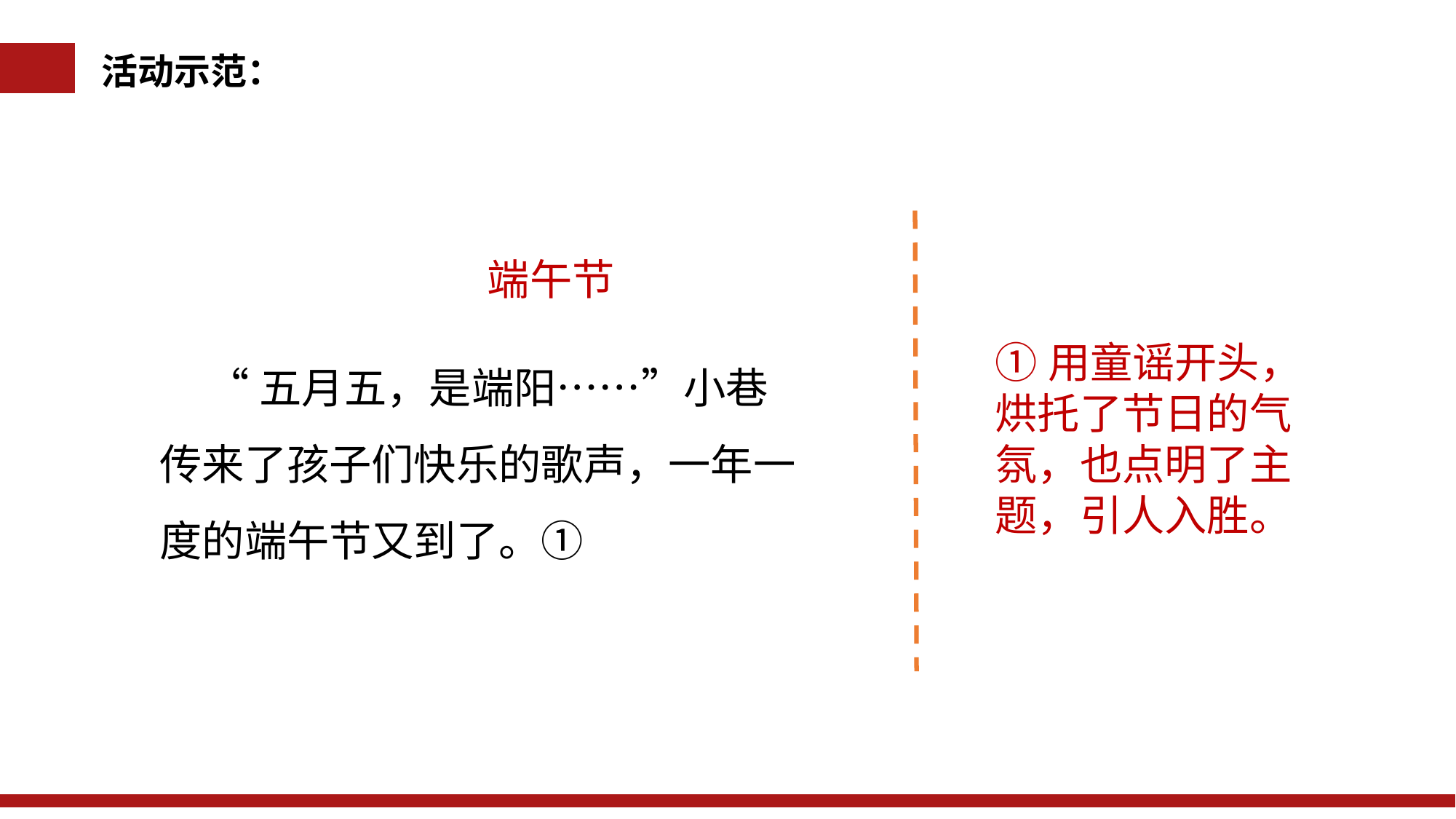

活动示范：
端午节
     “五月五，是端阳……”小巷传来了孩子们快乐的歌声，一年一度的端午节又到了。①
①用童谣开头，烘托了节日的气氛，也点明了主题，引人入胜。